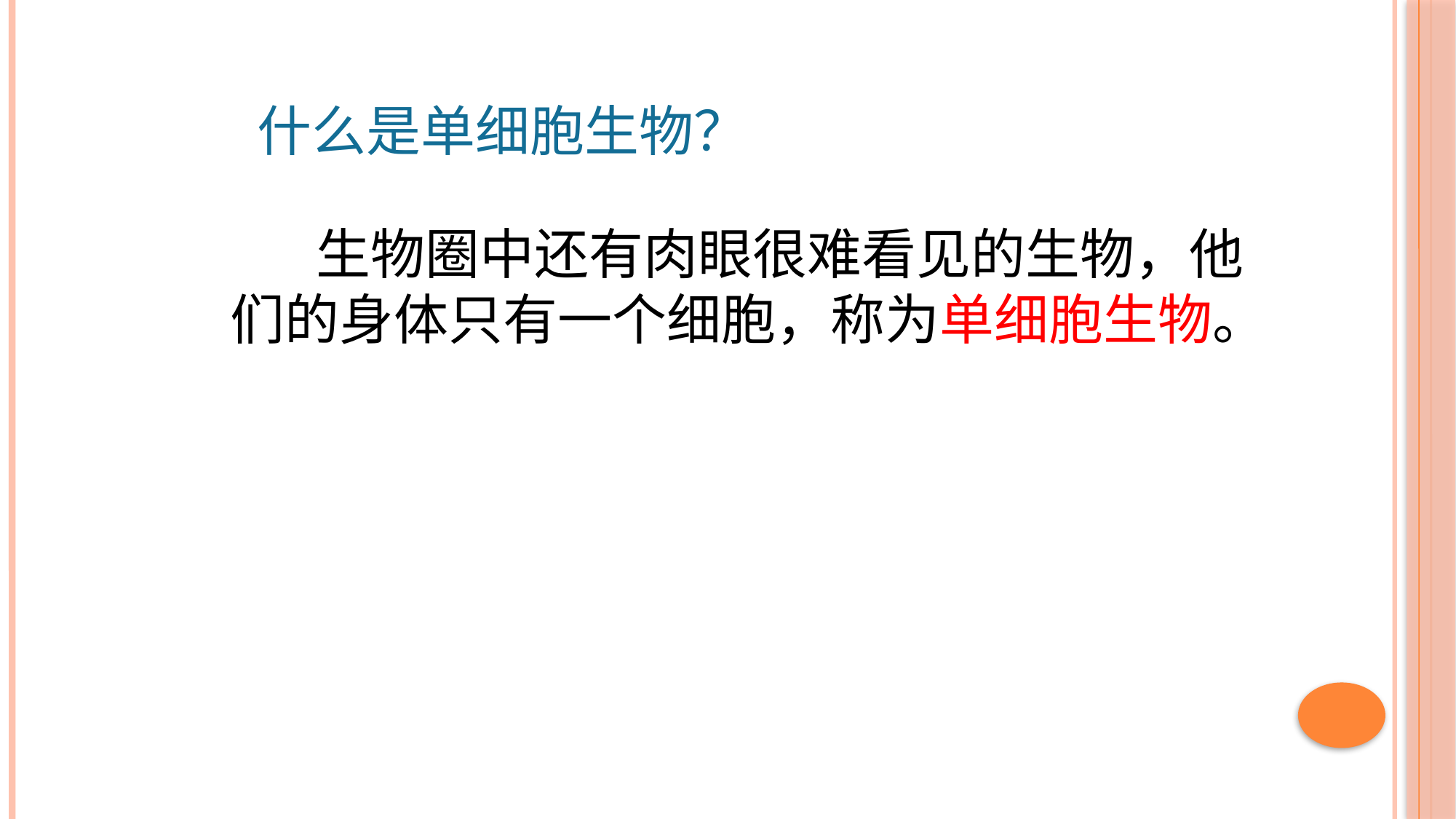

# 什么是单细胞生物？
      生物圈中还有肉眼很难看见的生物，他们的身体只有一个细胞，称为单细胞生物。